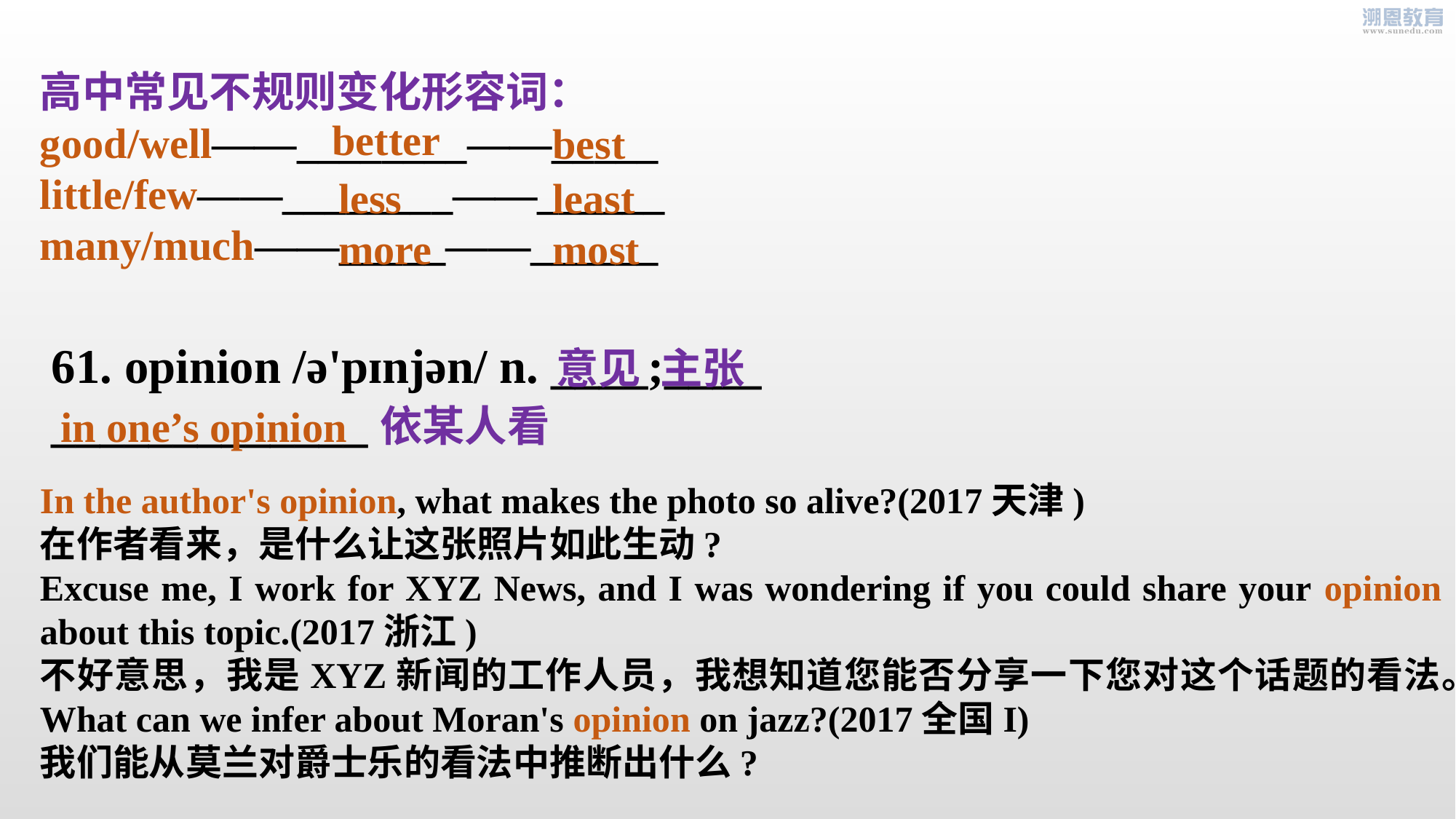

高中常见不规则变化形容词：
good/well——________——_____
little/few——________——______
many/much——_____——______
better
best
less
least
more
most
61. opinion /ə'pɪnjən/ n. ____;____
_____________依某人看
意见  主张
in one’s opinion
In the author's opinion, what makes the photo so alive?(2017天津)
在作者看来，是什么让这张照片如此生动?
Excuse me, I work for XYZ News, and I was wondering if you could share your opinion about this topic.(2017浙江)
不好意思，我是XYZ新闻的工作人员，我想知道您能否分享一下您对这个话题的看法。
What can we infer about Moran's opinion on jazz?(2017全国I)
我们能从莫兰对爵士乐的看法中推断出什么?